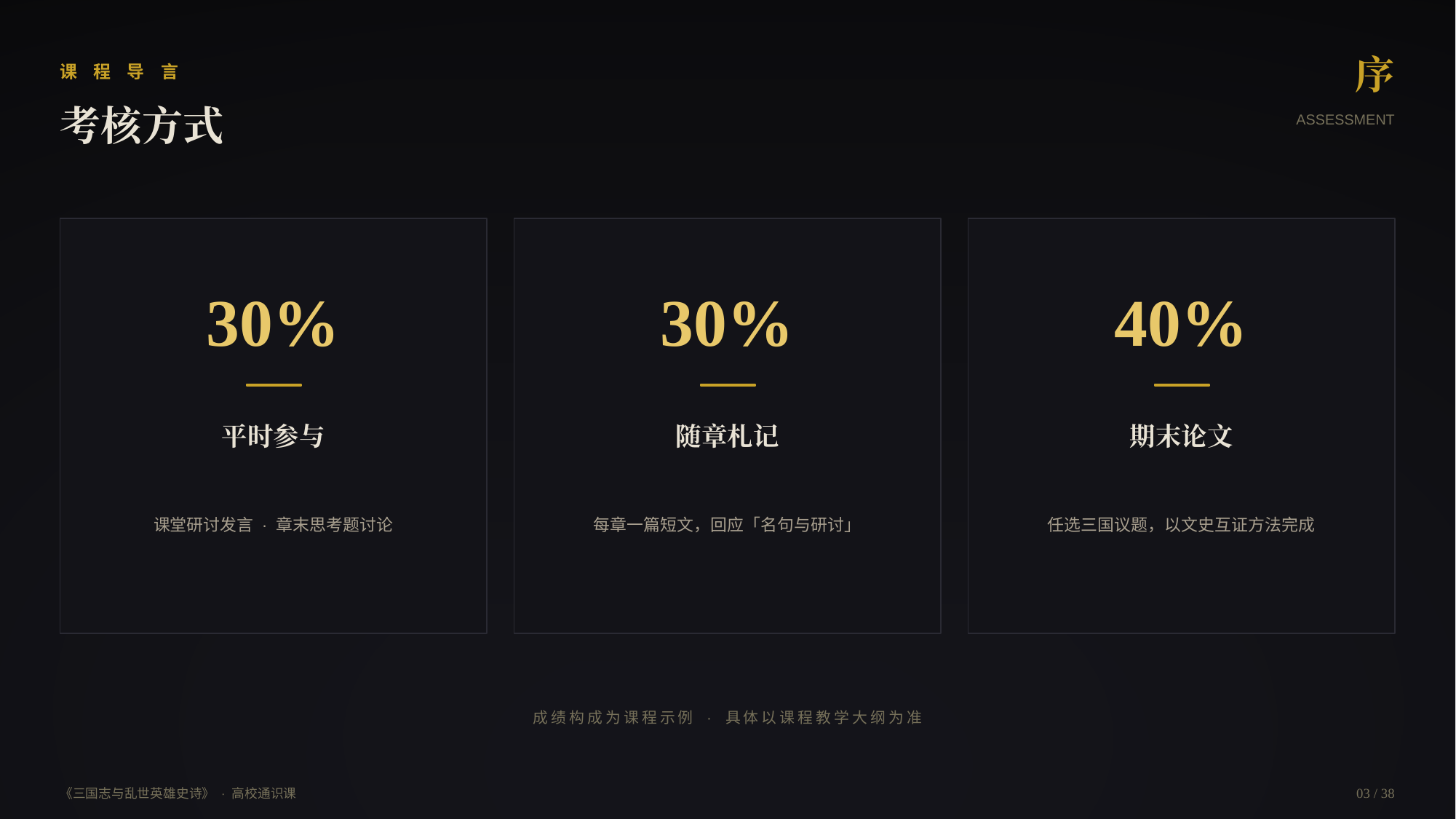

序
课 程 导 言
考核方式
ASSESSMENT

30%
30%
40%

平时参与
随章札记
期末论文
课堂研讨发言 · 章末思考题讨论
每章一篇短文，回应「名句与研讨」
任选三国议题，以文史互证方法完成
成绩构成为课程示例 · 具体以课程教学大纲为准
《三国志与乱世英雄史诗》 · 高校通识课
03 / 38